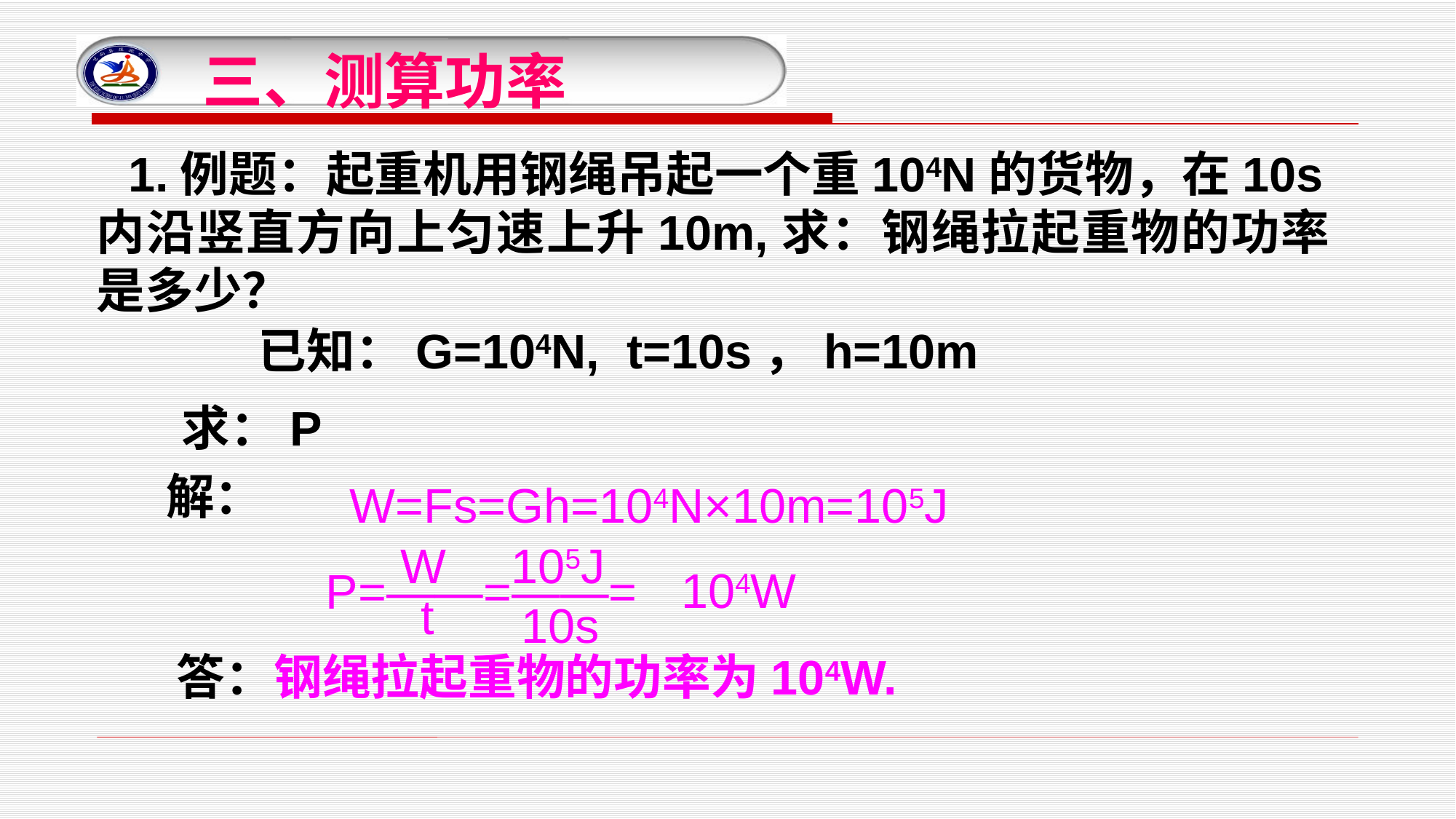

三、测算功率
1.例题：起重机用钢绳吊起一个重104N的货物，在10s内沿竖直方向上匀速上升10m,求：钢绳拉起重物的功率是多少？
已知：G=104N,  t=10s，h=10m
求：P
解：
W=Fs=Gh=104N×10m=105J
W
105J
104W
P=——=——=
t
10s
答：钢绳拉起重物的功率为104W.